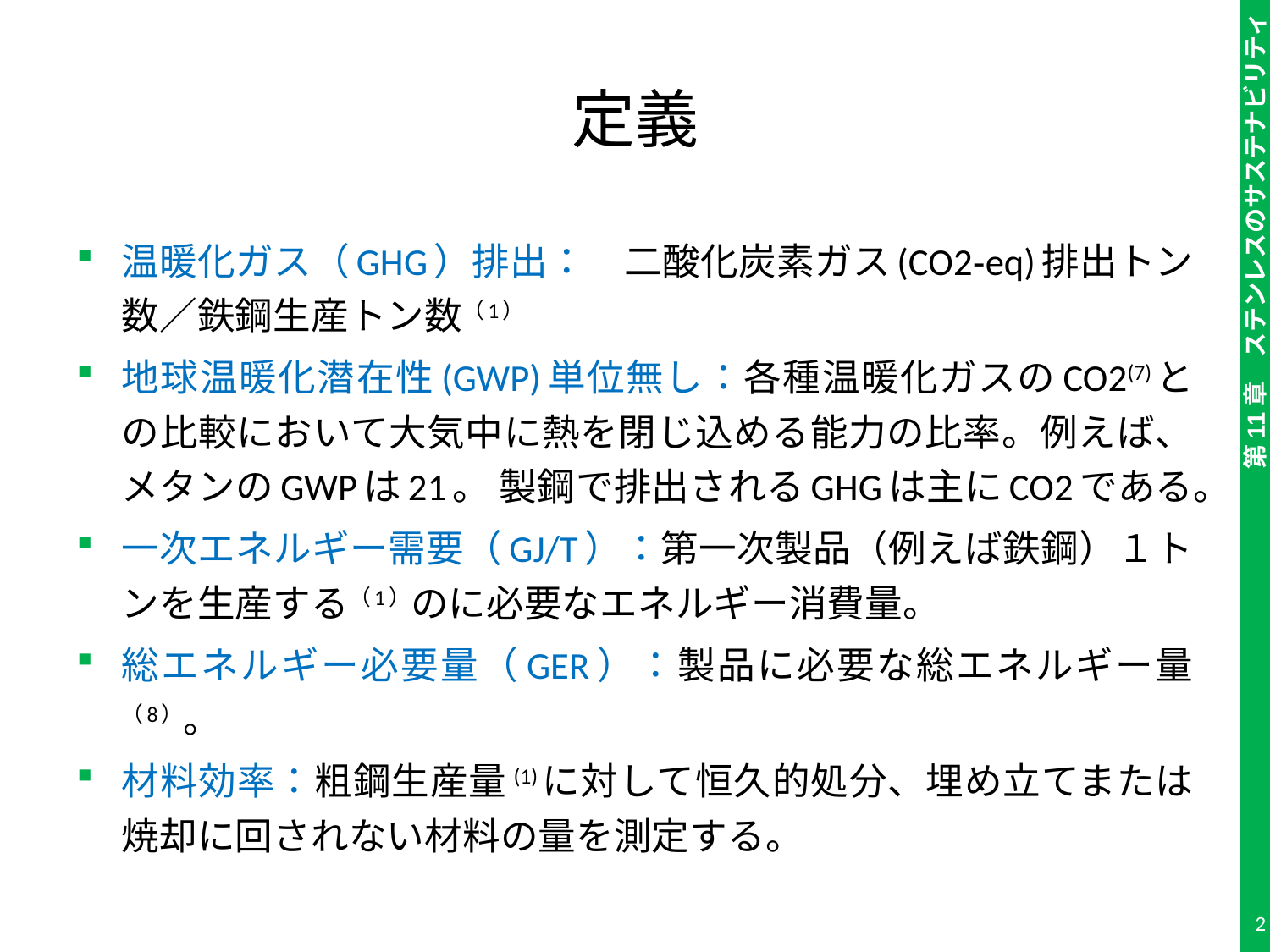

# 定義
温暖化ガス（GHG）排出：　二酸化炭素ガス(CO2‐eq)排出トン数／鉄鋼生産トン数（1）
地球温暖化潜在性(GWP)単位無し：各種温暖化ガスのCO2(7)との比較において大気中に熱を閉じ込める能力の比率。例えば、メタンのGWPは21。 製鋼で排出されるGHGは主にCO2である。
一次エネルギー需要（GJ/T）：第一次製品（例えば鉄鋼）１トンを生産する（1）のに必要なエネルギー消費量。
総エネルギー必要量（GER）：製品に必要な総エネルギー量（8）。
材料効率：粗鋼生産量(1)に対して恒久的処分、埋め立てまたは焼却に回されない材料の量を測定する。
2